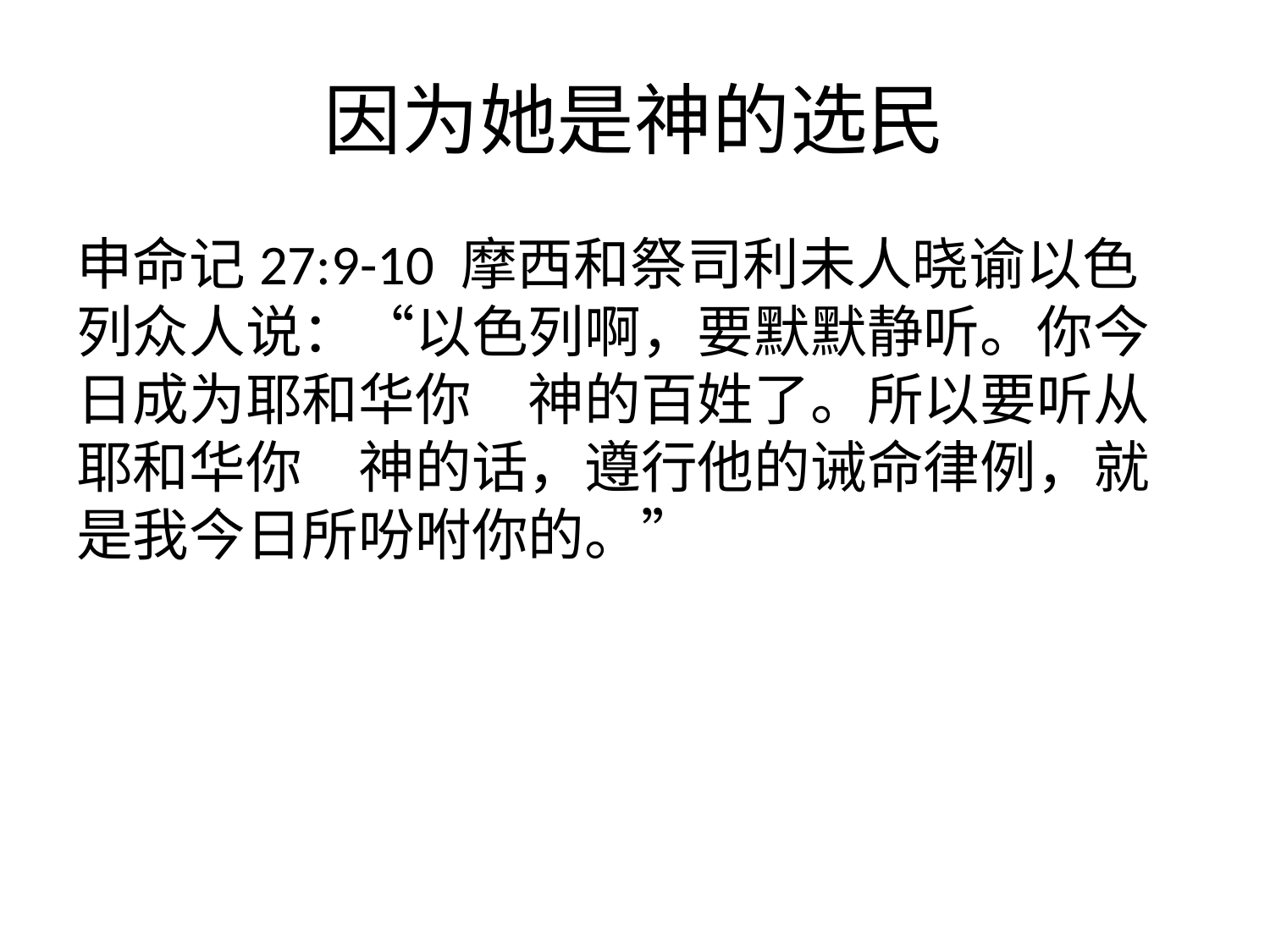

# 因为她是神的选民
申命记27:9-10 摩西和祭司利未人晓谕以色列众人说：“以色列啊，要默默静听。你今日成为耶和华你　神的百姓了。所以要听从耶和华你　神的话，遵行他的诫命律例，就是我今日所吩咐你的。”